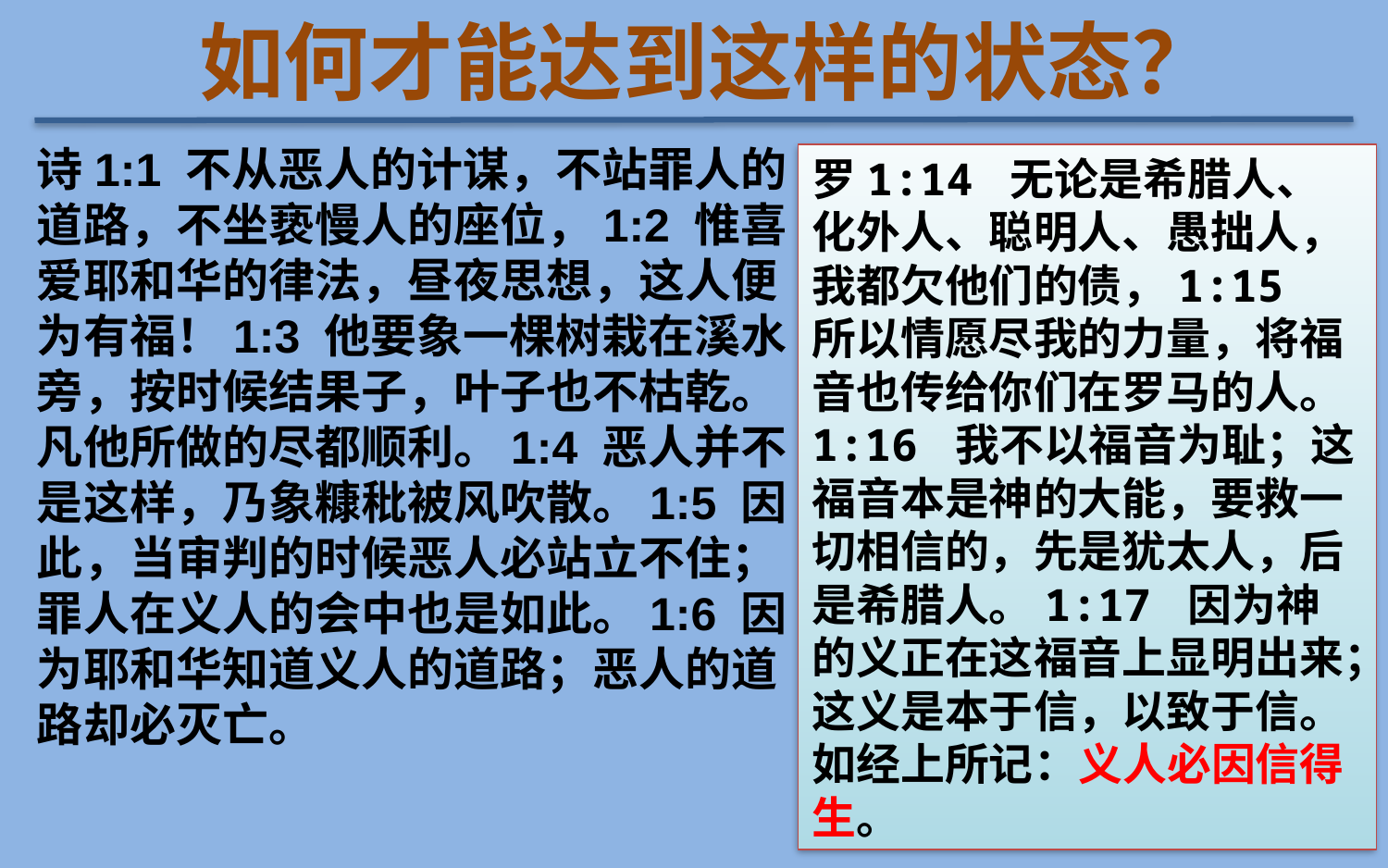

如何才能达到这样的状态？
诗1:1 不从恶人的计谋，不站罪人的道路，不坐亵慢人的座位，1:2 惟喜爱耶和华的律法，昼夜思想，这人便为有福！1:3 他要象一棵树栽在溪水旁，按时候结果子，叶子也不枯乾。凡他所做的尽都顺利。1:4 恶人并不是这样，乃象糠秕被风吹散。1:5 因此，当审判的时候恶人必站立不住；罪人在义人的会中也是如此。1:6 因为耶和华知道义人的道路；恶人的道路却必灭亡。
罗1:14 无论是希腊人、化外人、聪明人、愚拙人，我都欠他们的债，1:15 所以情愿尽我的力量，将福音也传给你们在罗马的人。1:16 我不以福音为耻；这福音本是神的大能，要救一切相信的，先是犹太人，后是希腊人。1:17 因为神的义正在这福音上显明出来；这义是本于信，以致于信。如经上所记：义人必因信得生。